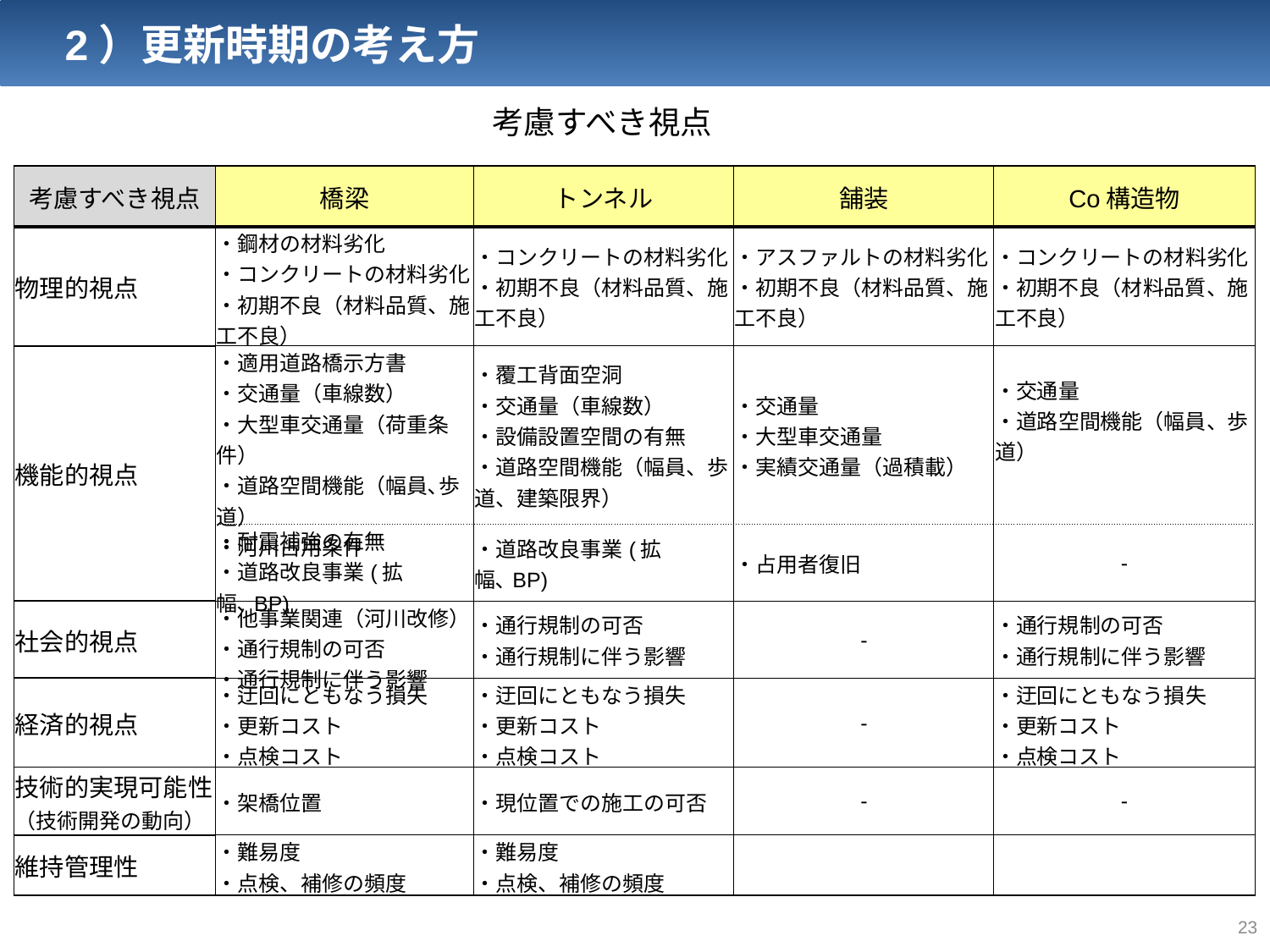

2）更新時期の考え方
考慮すべき視点
| 考慮すべき視点 | 橋梁 | トンネル | 舗装 | Co構造物 |
| --- | --- | --- | --- | --- |
| 物理的視点 | ・鋼材の材料劣化 ・コンクリートの材料劣化 ・初期不良（材料品質、施工不良） | ・コンクリートの材料劣化 ・初期不良（材料品質、施工不良） | ・アスファルトの材料劣化 ・初期不良（材料品質、施工不良） | ・コンクリートの材料劣化 ・初期不良（材料品質、施工不良） |
| 機能的視点 | ・適用道路橋示方書 ・交通量（車線数） ・大型車交通量（荷重条件） ・道路空間機能（幅員､歩道） ・河川占用条件 | ・覆工背面空洞 ・交通量（車線数） ・設備設置空間の有無 ・道路空間機能（幅員、歩道、建築限界） | ・交通量 ・大型車交通量 ・実績交通量（過積載） | ・交通量 ・道路空間機能（幅員、歩道） |
|  | ・耐震補強の有無 ・道路改良事業(拡幅､BP) | ・道路改良事業(拡幅､BP) | ・占用者復旧 | - |
| 社会的視点 | ・他事業関連（河川改修） ・通行規制の可否 ・通行規制に伴う影響 | ・通行規制の可否 ・通行規制に伴う影響 | - | ・通行規制の可否 ・通行規制に伴う影響 |
| 経済的視点 | ・迂回にともなう損失 ・更新コスト ・点検コスト | ・迂回にともなう損失 ・更新コスト ・点検コスト | - | ・迂回にともなう損失 ・更新コスト ・点検コスト |
| 技術的実現可能性 （技術開発の動向） | ・架橋位置 | ・現位置での施工の可否 | - | - |
| 維持管理性 | ・難易度 ・点検、補修の頻度 | ・難易度 ・点検、補修の頻度 |  |  |
23